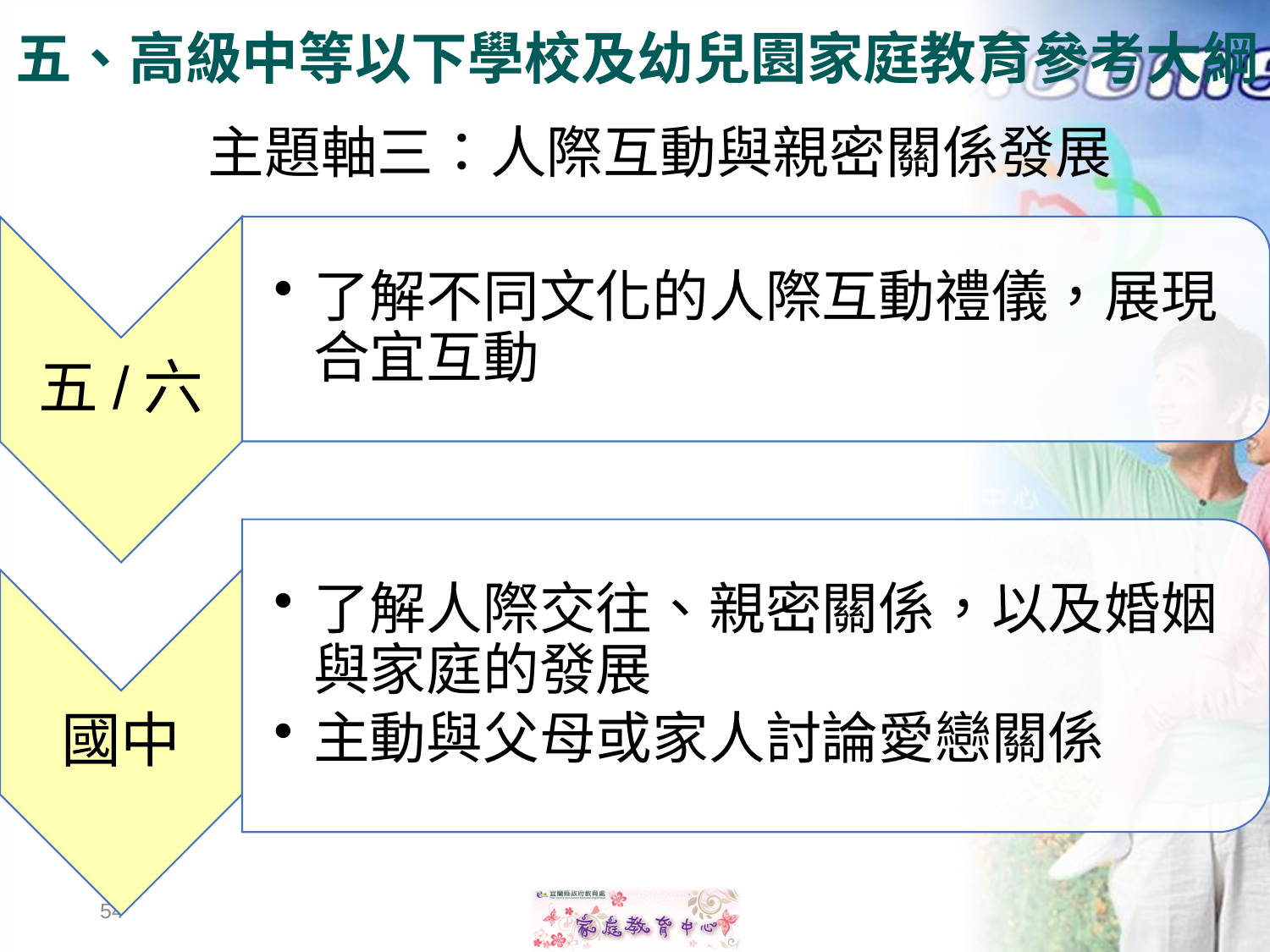

五、高級中等以下學校及幼兒園家庭教育參考大綱
主題軸三：人際互動與親密關係發展
五/六
了解不同文化的人際互動禮儀，展現合宜互動
國中
了解人際交往、親密關係，以及婚姻與家庭的發展
主動與父母或家人討論愛戀關係
54